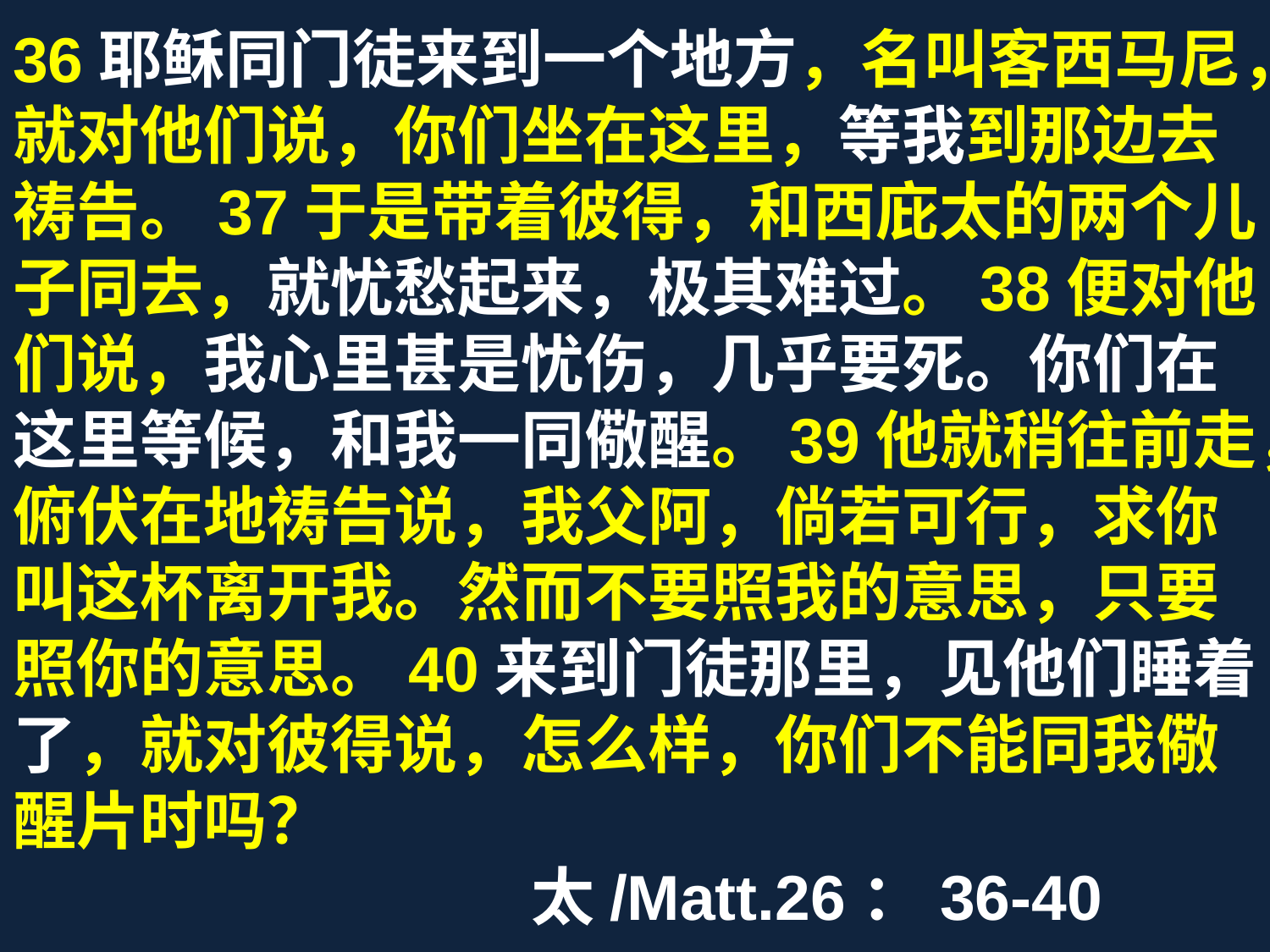

36耶稣同门徒来到一个地方，名叫客西马尼，就对他们说，你们坐在这里，等我到那边去祷告。37于是带着彼得，和西庇太的两个儿子同去，就忧愁起来，极其难过。38便对他们说，我心里甚是忧伤，几乎要死。你们在这里等候，和我一同儆醒。39他就稍往前走，俯伏在地祷告说，我父阿，倘若可行，求你叫这杯离开我。然而不要照我的意思，只要照你的意思。40来到门徒那里，见他们睡着了，就对彼得说，怎么样，你们不能同我儆醒片时吗？
                                    太/Matt.26：36-40